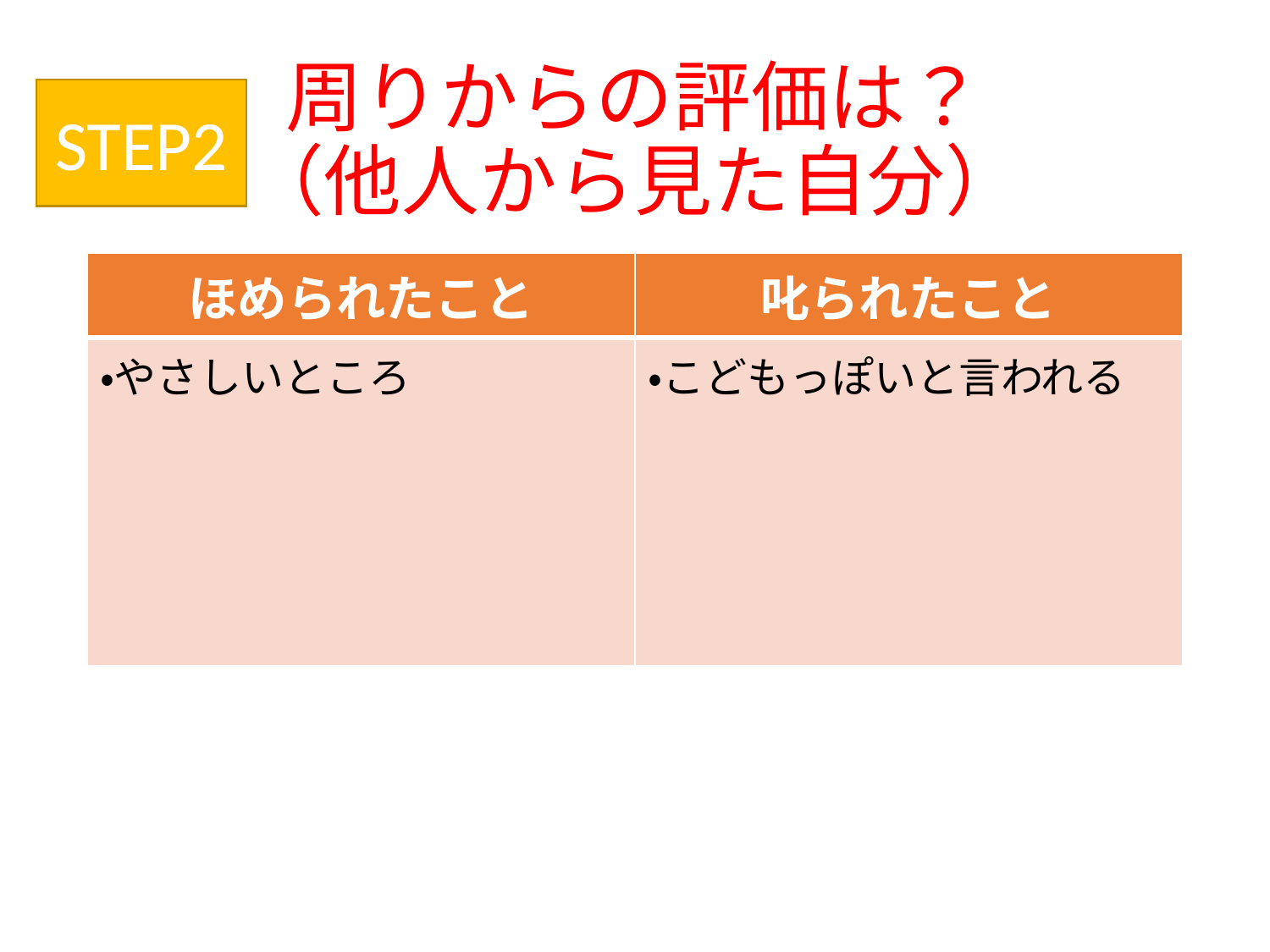

# 周りからの評価は？ （他人から見た自分）
STEP2
| ほめられたこと | 叱られたこと |
| --- | --- |
| ・やさしいところ | ・こどもっぽいと言われる |